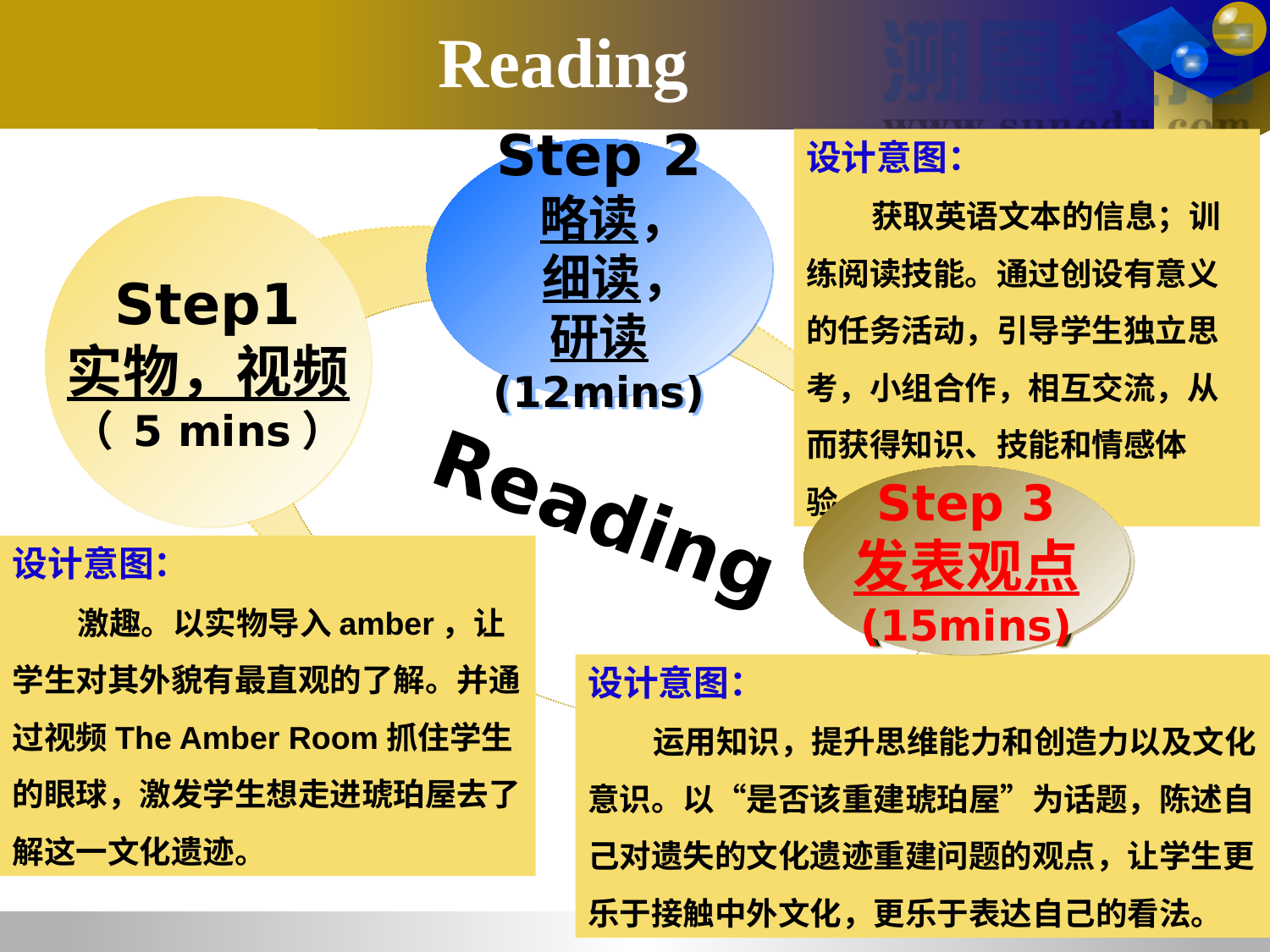

Reading
设计意图：
        获取英语文本的信息；训练阅读技能。通过创设有意义的任务活动，引导学生独立思考，小组合作，相互交流，从而获得知识、技能和情感体验。
Step 2
  略读，
  细读，
研读
(12mins)
Step1
实物，视频
（ 5 mins）

Reading
Step 3
发表观点
(15mins)
Step 3
发表观点
(15mins)
设计意图：
        激趣。以实物导入amber，让学生对其外貌有最直观的了解。并通过视频The Amber Room抓住学生的眼球，激发学生想走进琥珀屋去了解这一文化遗迹。
设计意图：
        运用知识，提升思维能力和创造力以及文化意识。以“是否该重建琥珀屋”为话题，陈述自己对遗失的文化遗迹重建问题的观点，让学生更乐于接触中外文化，更乐于表达自己的看法。